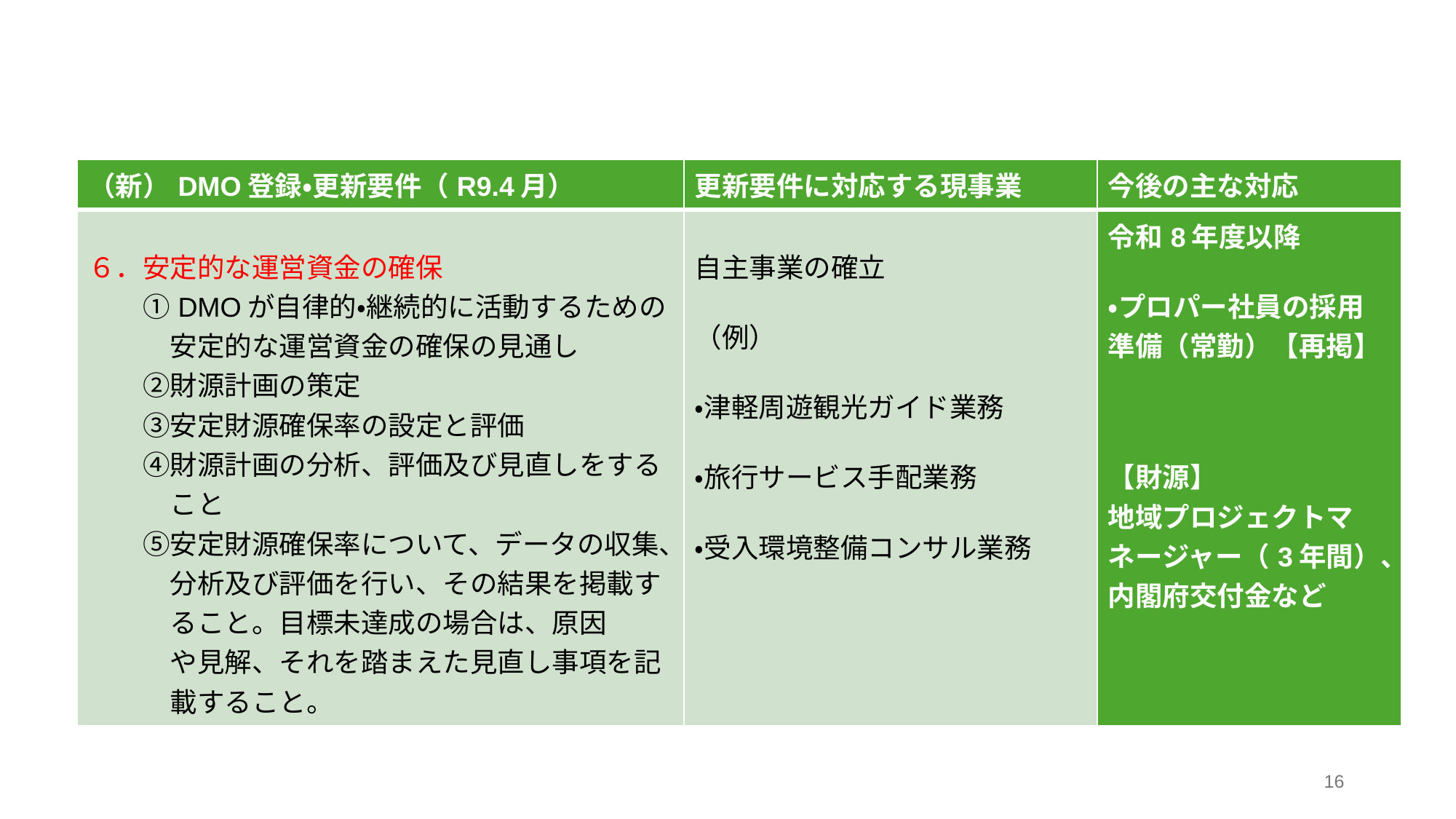

| （新）DMO登録・更新要件（R9.4月） | 更新要件に対応する現事業 | 今後の主な対応 |
| --- | --- | --- |
| ６．安定的な運営資金の確保 　　①DMOが自律的・継続的に活動するための 　　　安定的な運営資金の確保の見通し 　　②財源計画の策定 　　③安定財源確保率の設定と評価 　　④財源計画の分析、評価及び見直しをする 　　　こと 　　⑤安定財源確保率について、データの収集、 　　　分析及び評価を行い、その結果を掲載す 　　　ること。目標未達成の場合は、原因 　　　や見解、それを踏まえた見直し事項を記 　　　載すること。 | 自主事業の確立 （例） ・津軽周遊観光ガイド業務 ・旅行サービス手配業務 ・受入環境整備コンサル業務 | 令和8年度以降 ・プロパー社員の採用準備（常勤）【再掲】 【財源】 地域プロジェクトマネージャー（3年間）、内閣府交付金など |
16